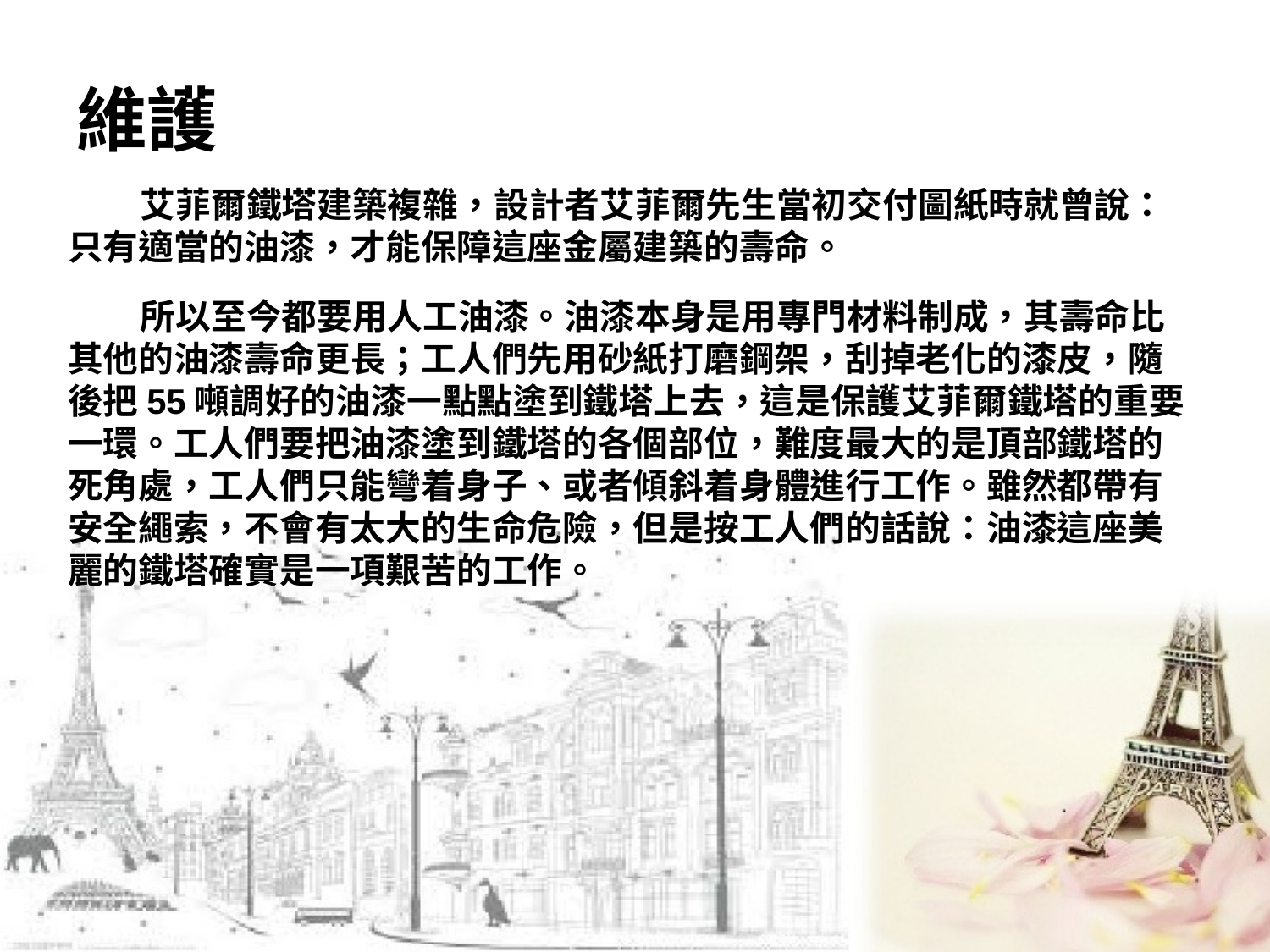

# 維護
        艾菲爾鐵塔建築複雜，設計者艾菲爾先生當初交付圖紙時就曾說：只有適當的油漆，才能保障這座金屬建築的壽命。

        所以至今都要用人工油漆。油漆本身是用專門材料制成，其壽命比其他的油漆壽命更長；工人們先用砂紙打磨鋼架，刮掉老化的漆皮，隨後把55噸調好的油漆一點點塗到鐵塔上去，這是保護艾菲爾鐵塔的重要一環。工人們要把油漆塗到鐵塔的各個部位，難度最大的是頂部鐵塔的死角處，工人們只能彎着身子、或者傾斜着身體進行工作。雖然都帶有安全繩索，不會有太大的生命危險，但是按工人們的話說：油漆這座美麗的鐵塔確實是一項艱苦的工作。